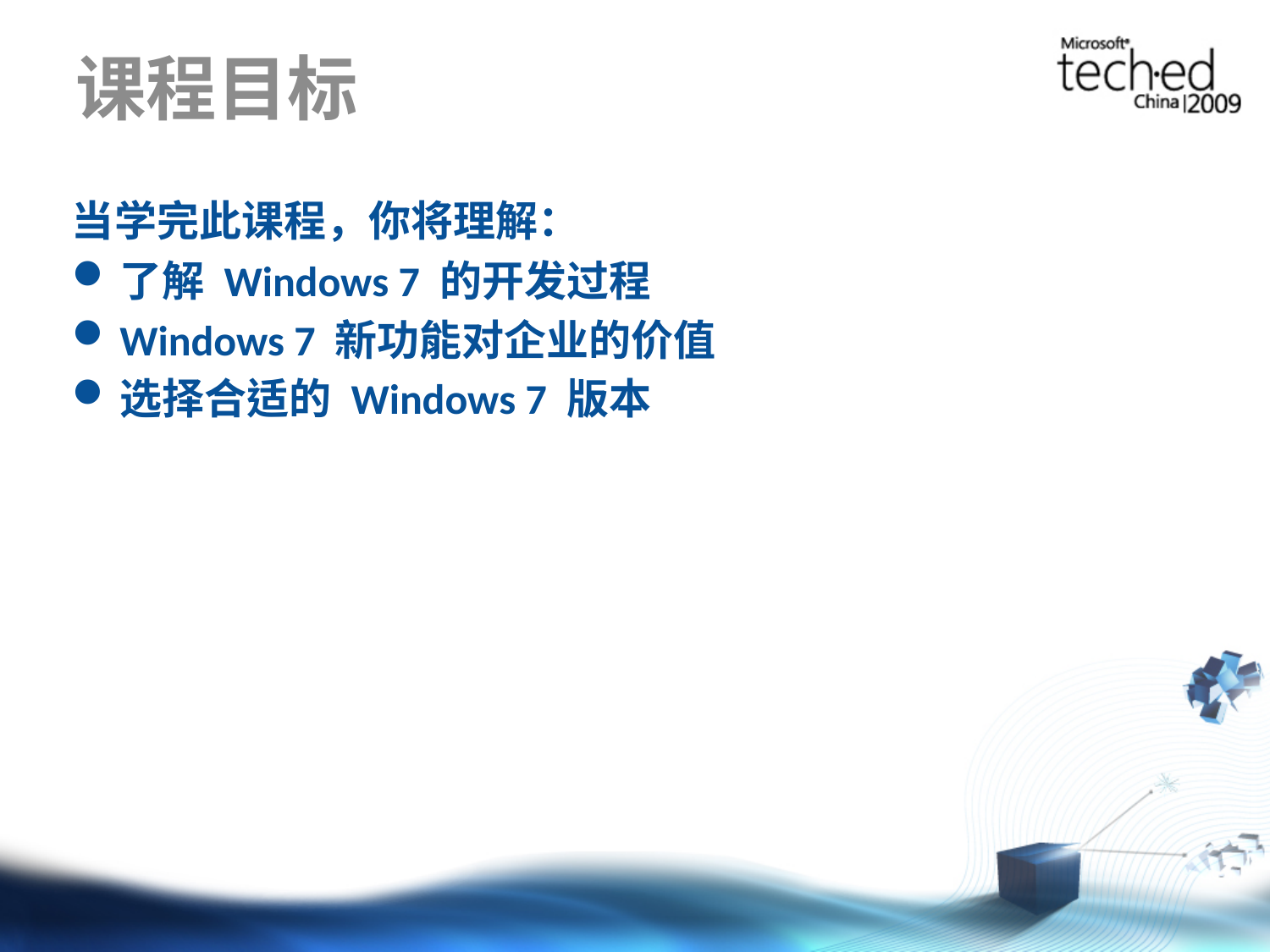

# 课程目标
当学完此课程，你将理解：
了解 Windows 7 的开发过程
Windows 7 新功能对企业的价值
选择合适的 Windows 7 版本